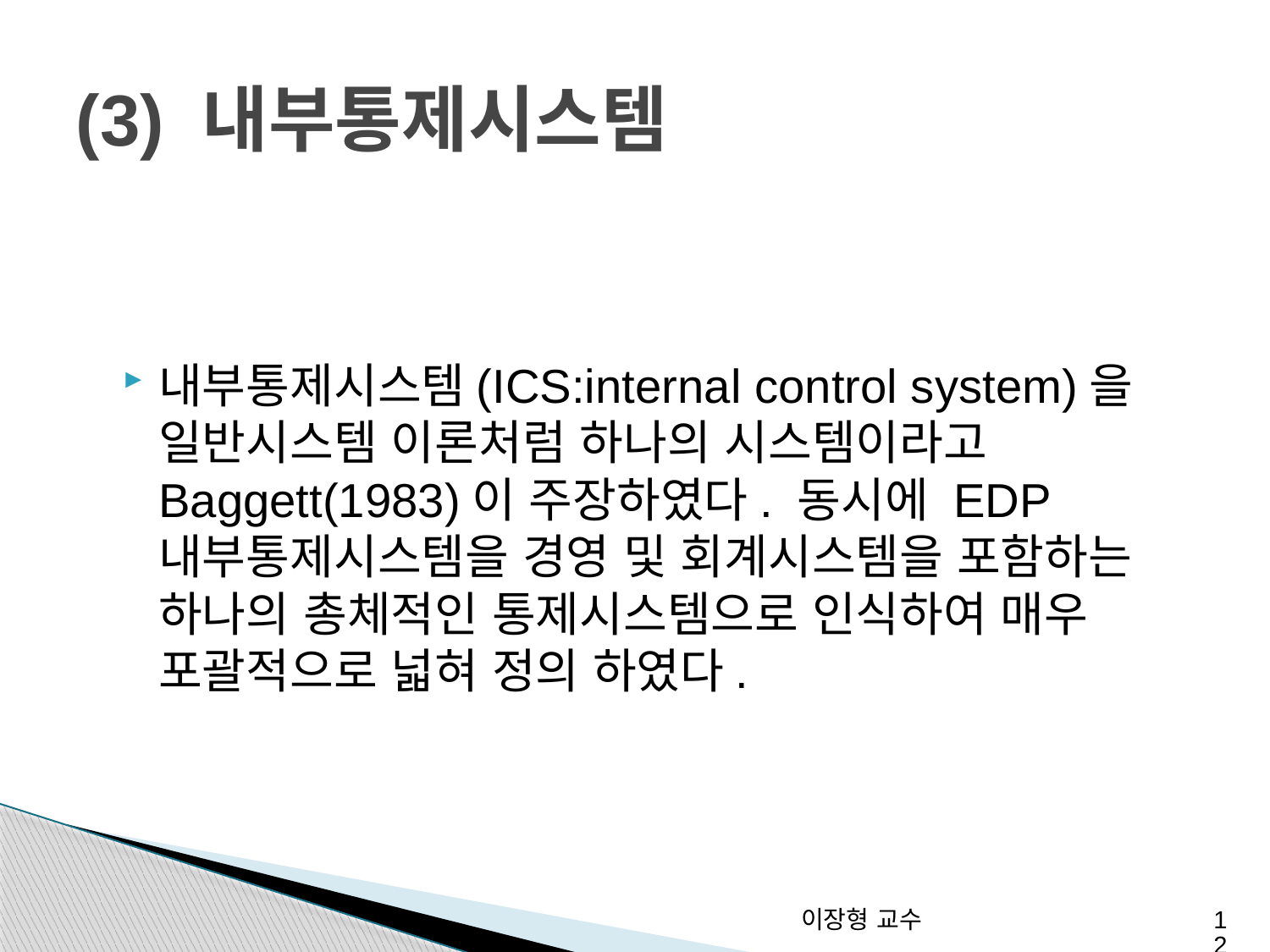

# (3) 내부통제시스템
내부통제시스템(ICS:internal control system)을 일반시스템 이론처럼 하나의 시스템이라고  Baggett(1983)이 주장하였다. 동시에 EDP내부통제시스템을 경영 및 회계시스템을 포함하는 하나의 총체적인 통제시스템으로 인식하여 매우 포괄적으로 넓혀 정의 하였다.
이장형 교수
12